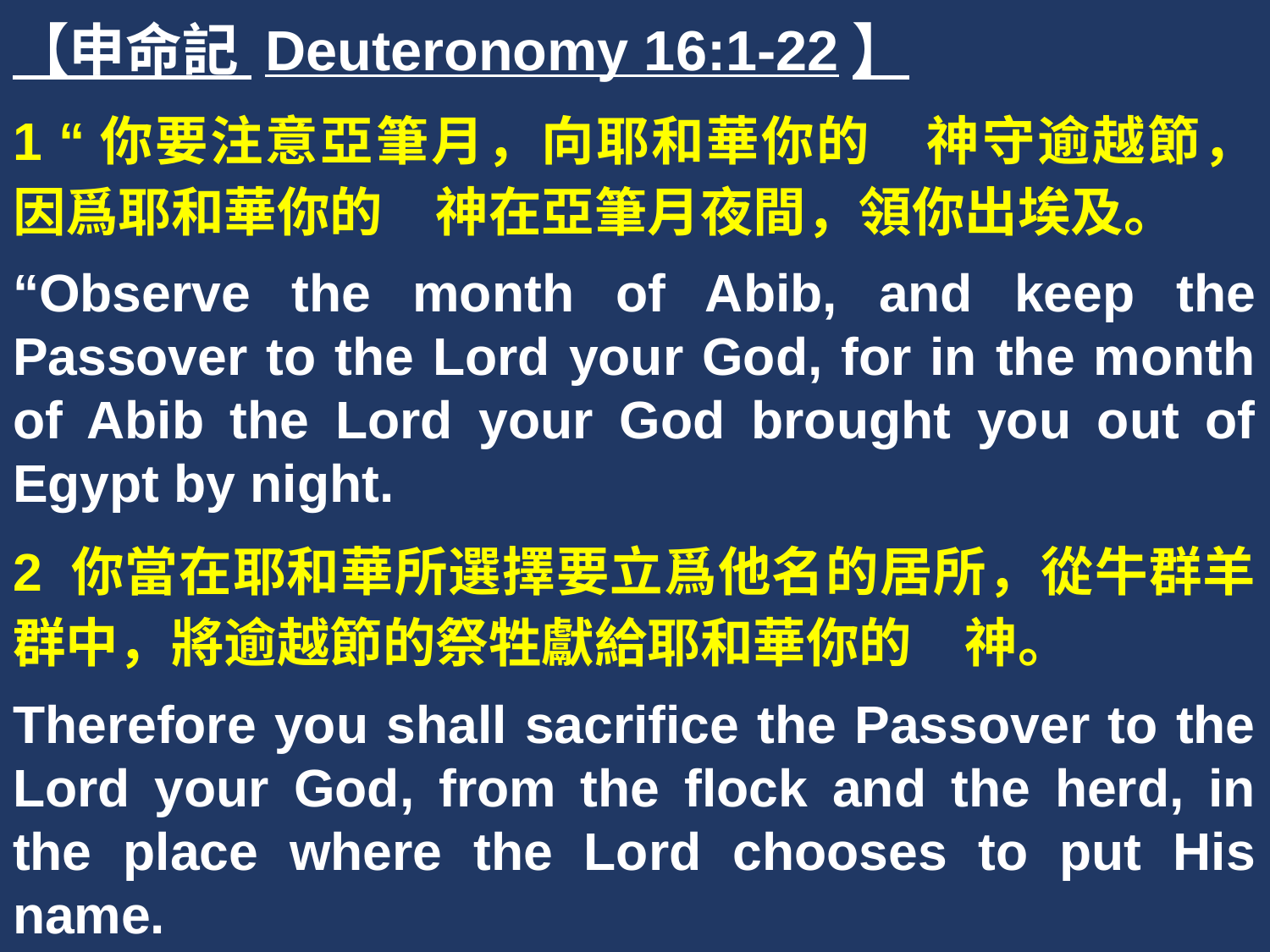

【申命記 Deuteronomy 16:1-22】
1 “你要注意亞筆月，向耶和華你的　神守逾越節，因爲耶和華你的　神在亞筆月夜間，領你出埃及。
“Observe the month of Abib, and keep the Passover to the Lord your God, for in the month of Abib the Lord your God brought you out of Egypt by night.
2 你當在耶和華所選擇要立爲他名的居所，從牛群羊群中，將逾越節的祭牲獻給耶和華你的　神。
Therefore you shall sacrifice the Passover to the Lord your God, from the flock and the herd, in the place where the Lord chooses to put His name.